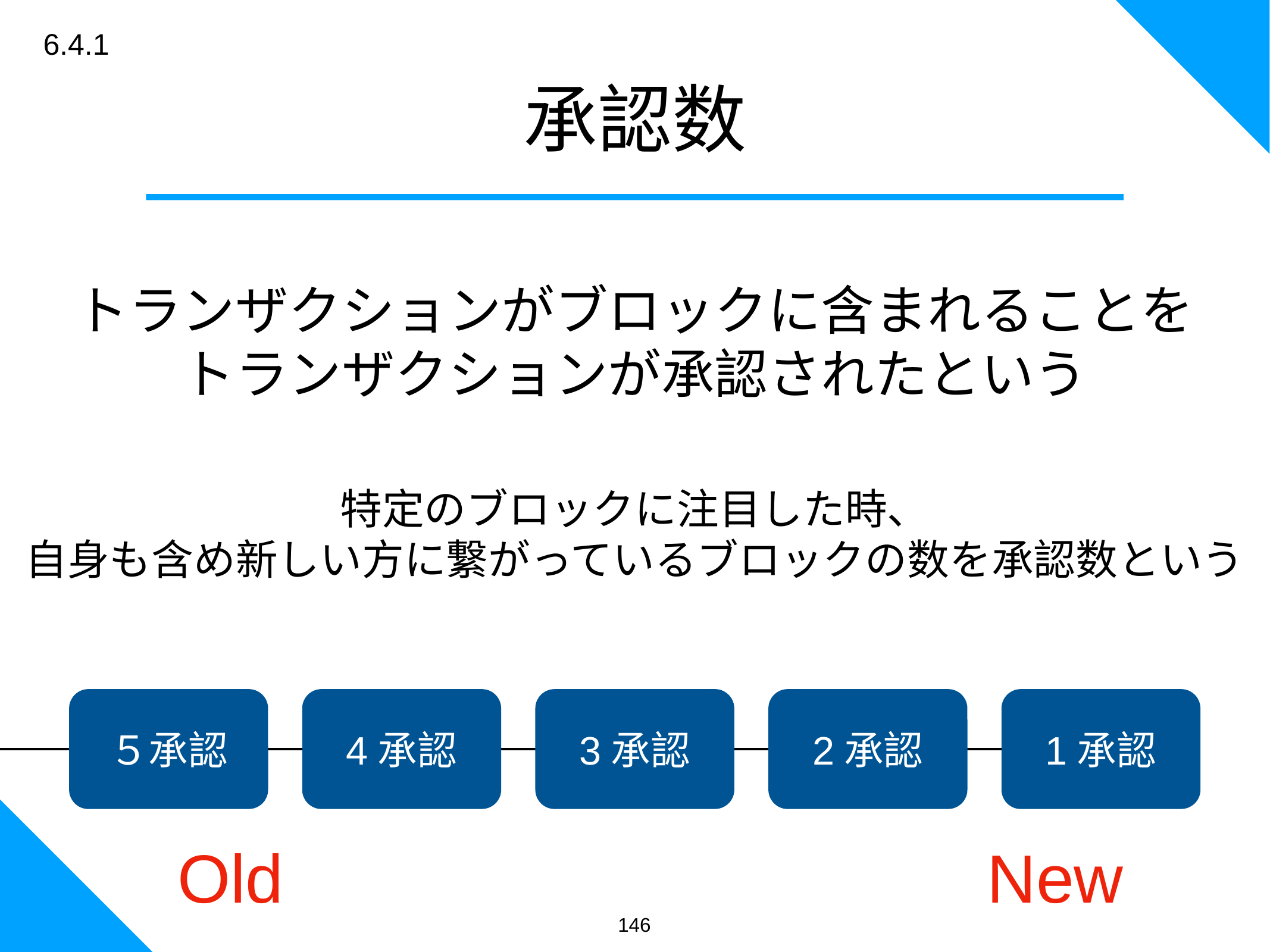

6.4.1
承認数
トランザクションがブロックに含まれることを
トランザクションが承認されたという
特定のブロックに注目した時、
自身も含め新しい方に繋がっているブロックの数を承認数という

５承認
4承認
3承認
2承認
1承認

Old
New
146